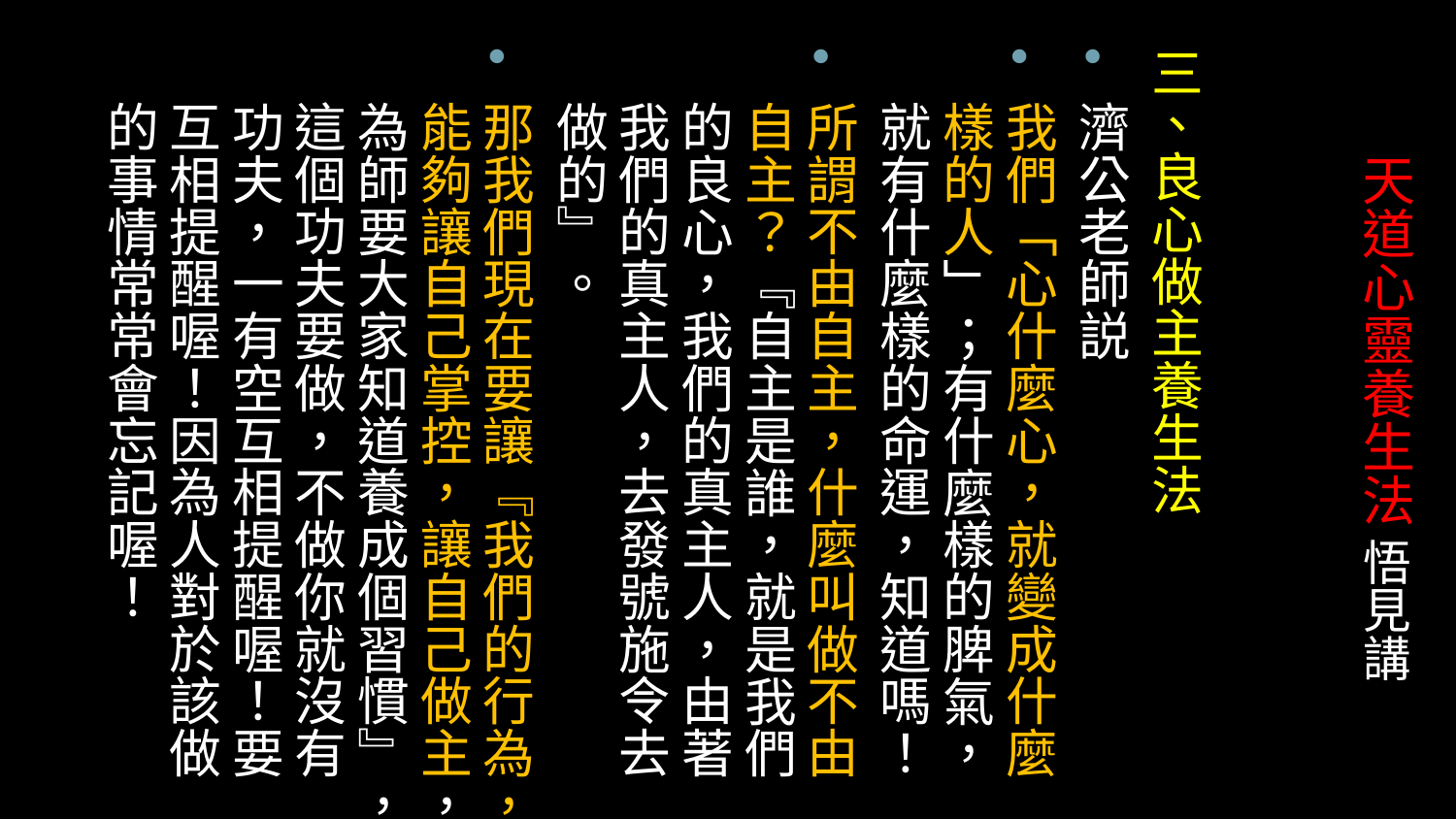

三、良心做主養生法
濟公老師説
我們「心什麼心，就變成什麼樣的人」；有什麼樣的脾氣，就有什麼樣的命運，知道嗎！
所謂不由自主，什麼叫做不由自主？『自主是誰，就是我們的良心，我們的真主人，由著我們的真主人，去發號施令去做的』。
那我們現在要讓『我們的行為，能夠讓自己掌控，讓自己做主，為師要大家知道養成個習慣』，這個功夫要做，不做你就沒有功夫，一有空互相提醒喔！要互相提醒喔！因為人對於該做的事情常常會忘記喔！

# 天道心靈養生法 悟見講